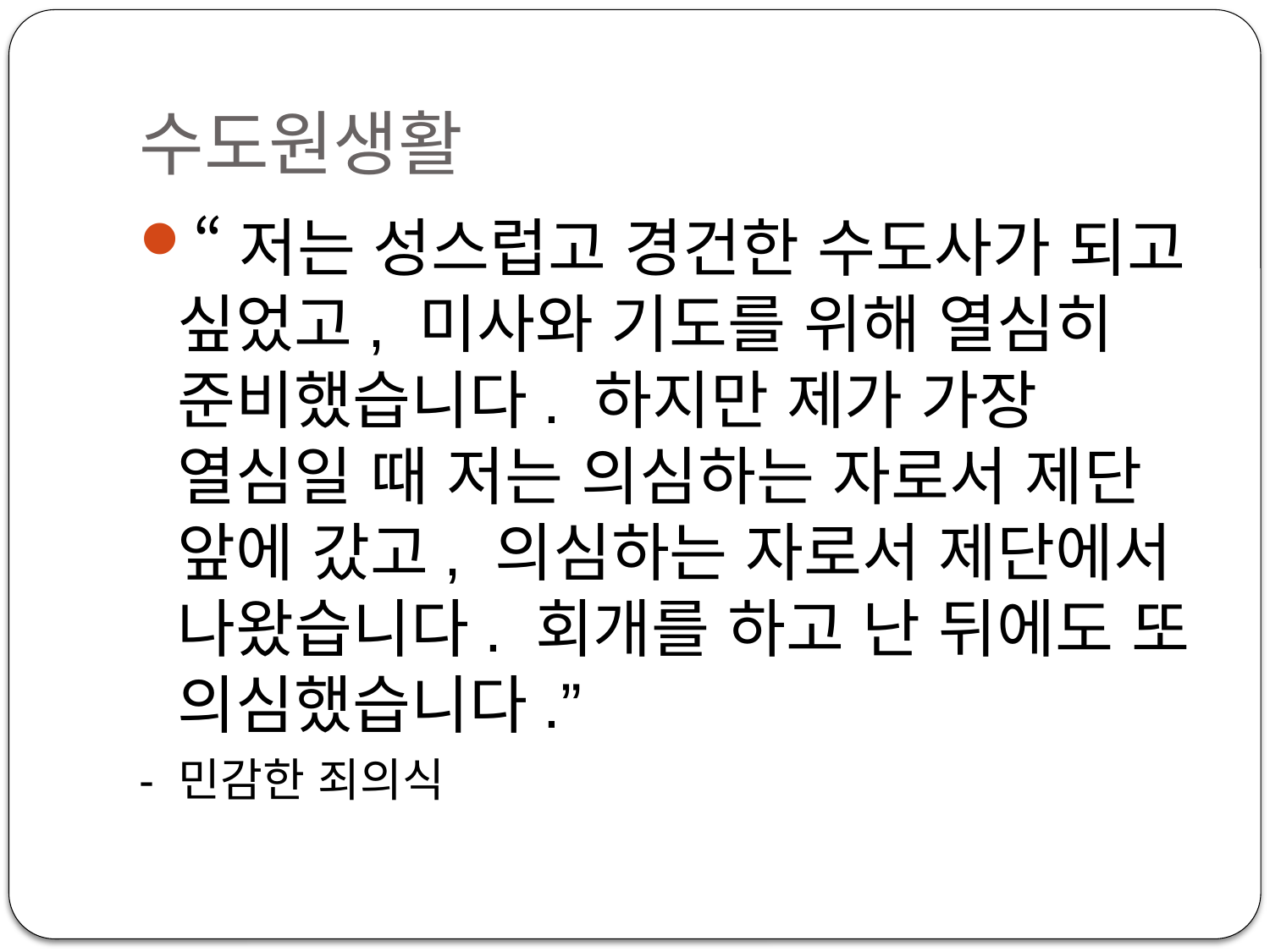

# 수도원생활
“저는 성스럽고 경건한 수도사가 되고 싶었고, 미사와 기도를 위해 열심히 준비했습니다. 하지만 제가 가장 열심일 때 저는 의심하는 자로서 제단 앞에 갔고, 의심하는 자로서 제단에서 나왔습니다. 회개를 하고 난 뒤에도 또 의심했습니다.”
- 민감한 죄의식